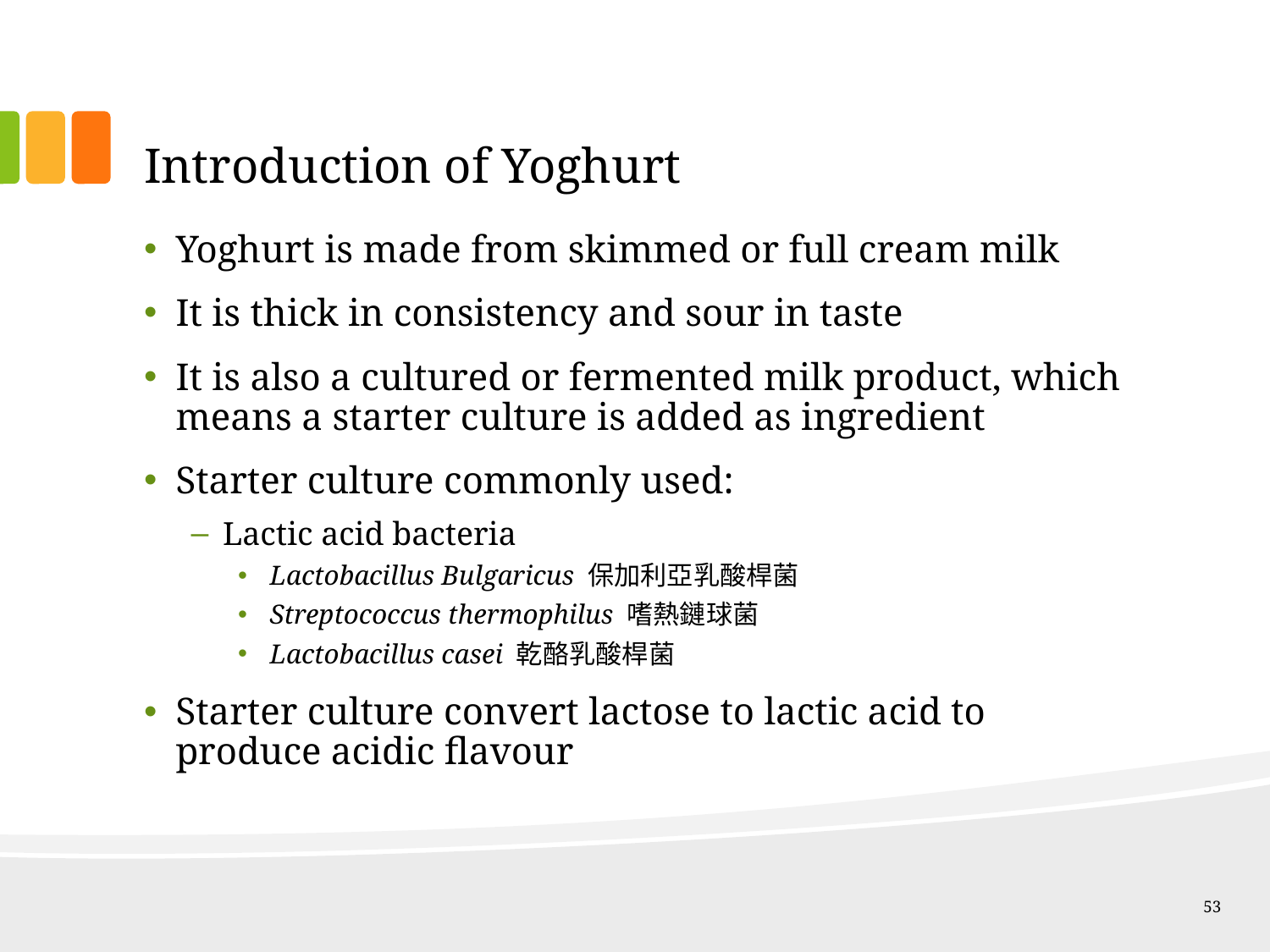

# Introduction of Yoghurt
Yoghurt is made from skimmed or full cream milk
It is thick in consistency and sour in taste
It is also a cultured or fermented milk product, which means a starter culture is added as ingredient
Starter culture commonly used:
Lactic acid bacteria
Lactobacillus Bulgaricus 保加利亞乳酸桿菌
Streptococcus thermophilus 嗜熱鏈球菌
Lactobacillus casei 乾酪乳酸桿菌
Starter culture convert lactose to lactic acid to produce acidic flavour

53